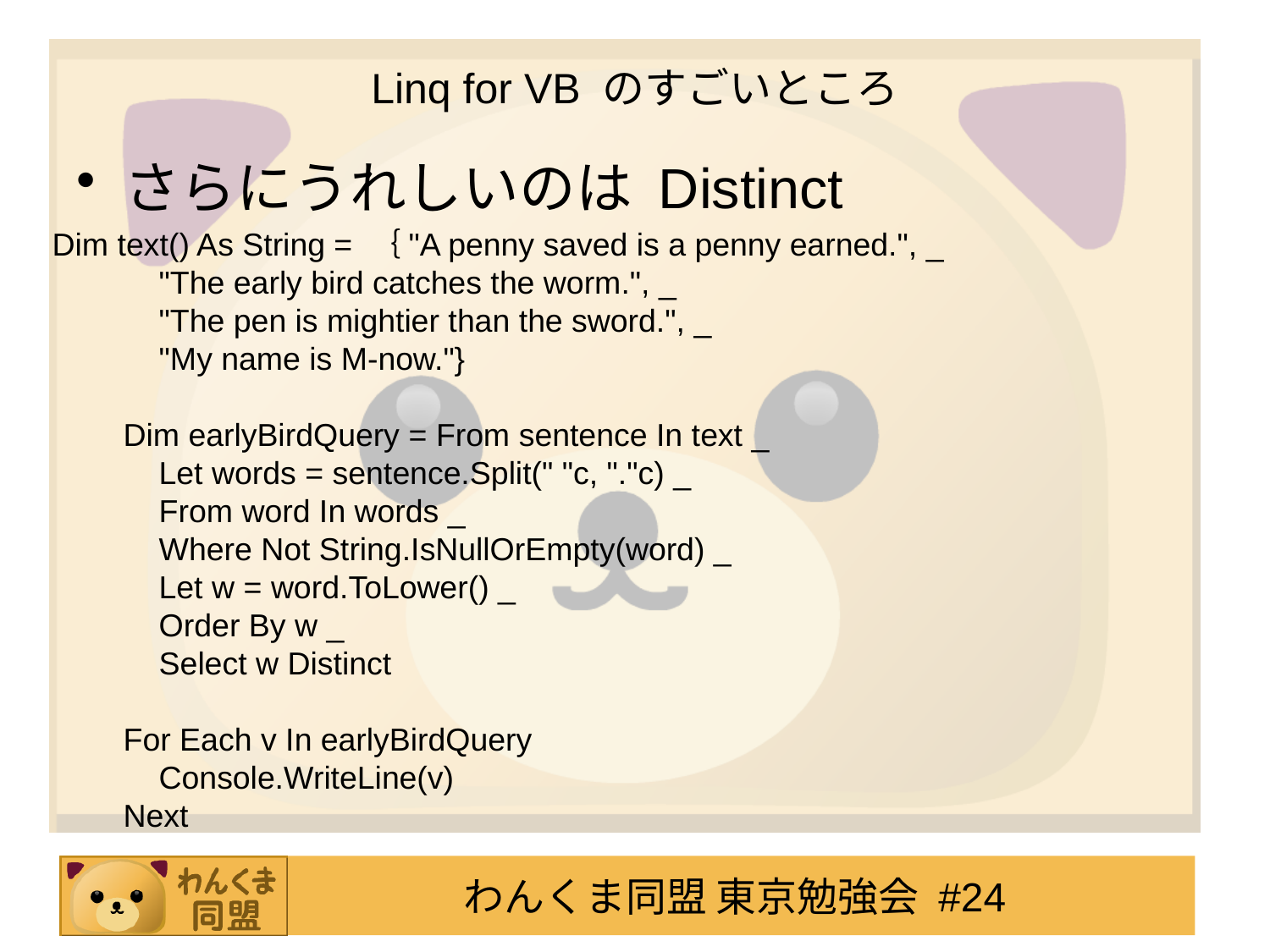

# Linq for VB のすごいところ
さらにうれしいのは Distinct
Dim text() As String = ｛"A penny saved is a penny earned.", _
            "The early bird catches the worm.", _
            "The pen is mightier than the sword.", _
            "My name is M-now."}

        Dim earlyBirdQuery = From sentence In text _
            Let words = sentence.Split(" "c, "."c) _
            From word In words _
            Where Not String.IsNullOrEmpty(word) _
            Let w = word.ToLower() _
            Order By w _
            Select w Distinct

        For Each v In earlyBirdQuery
            Console.WriteLine(v)
        Next